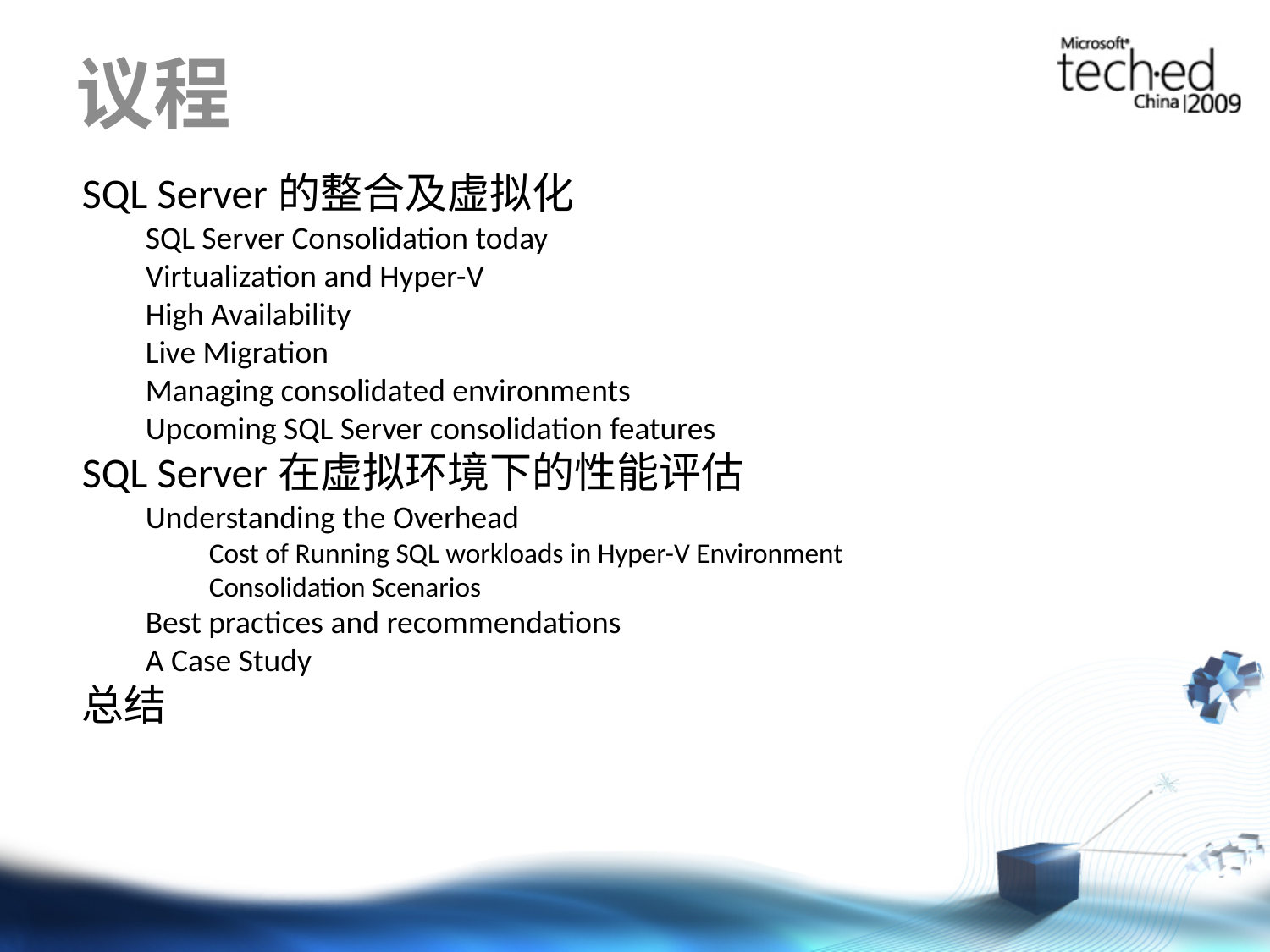

# 议程
SQL Server的整合及虚拟化
SQL Server Consolidation today
Virtualization and Hyper-V
High Availability
Live Migration
Managing consolidated environments
Upcoming SQL Server consolidation features
SQL Server在虚拟环境下的性能评估
Understanding the Overhead
Cost of Running SQL workloads in Hyper-V Environment
Consolidation Scenarios
Best practices and recommendations
A Case Study
总结